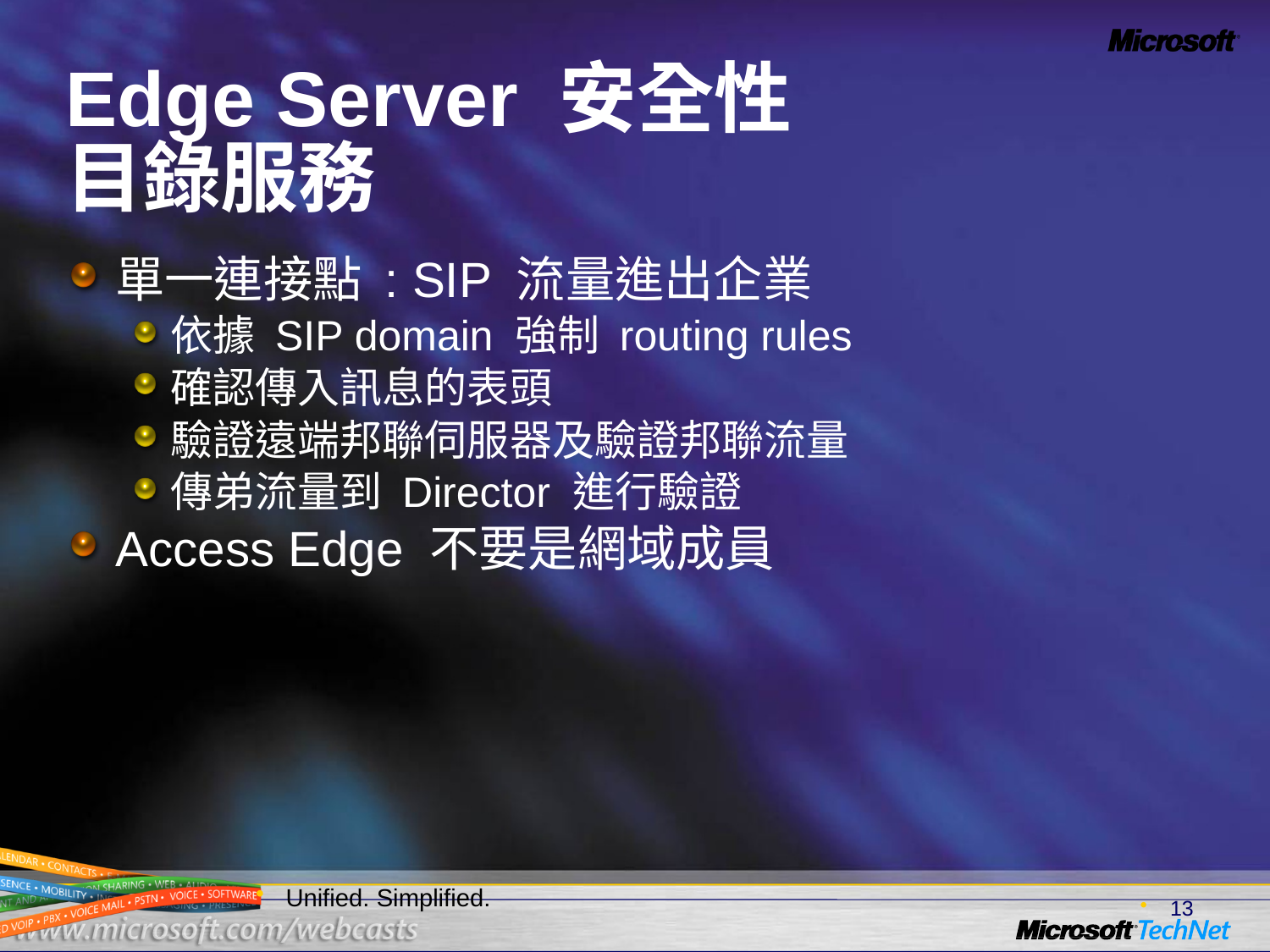

# Edge Server 安全性 目錄服務
單一連接點 : SIP 流量進出企業
依據 SIP domain 強制 routing rules
確認傳入訊息的表頭
驗證遠端邦聯伺服器及驗證邦聯流量
傳弟流量到 Director 進行驗證
Access Edge 不要是網域成員
13